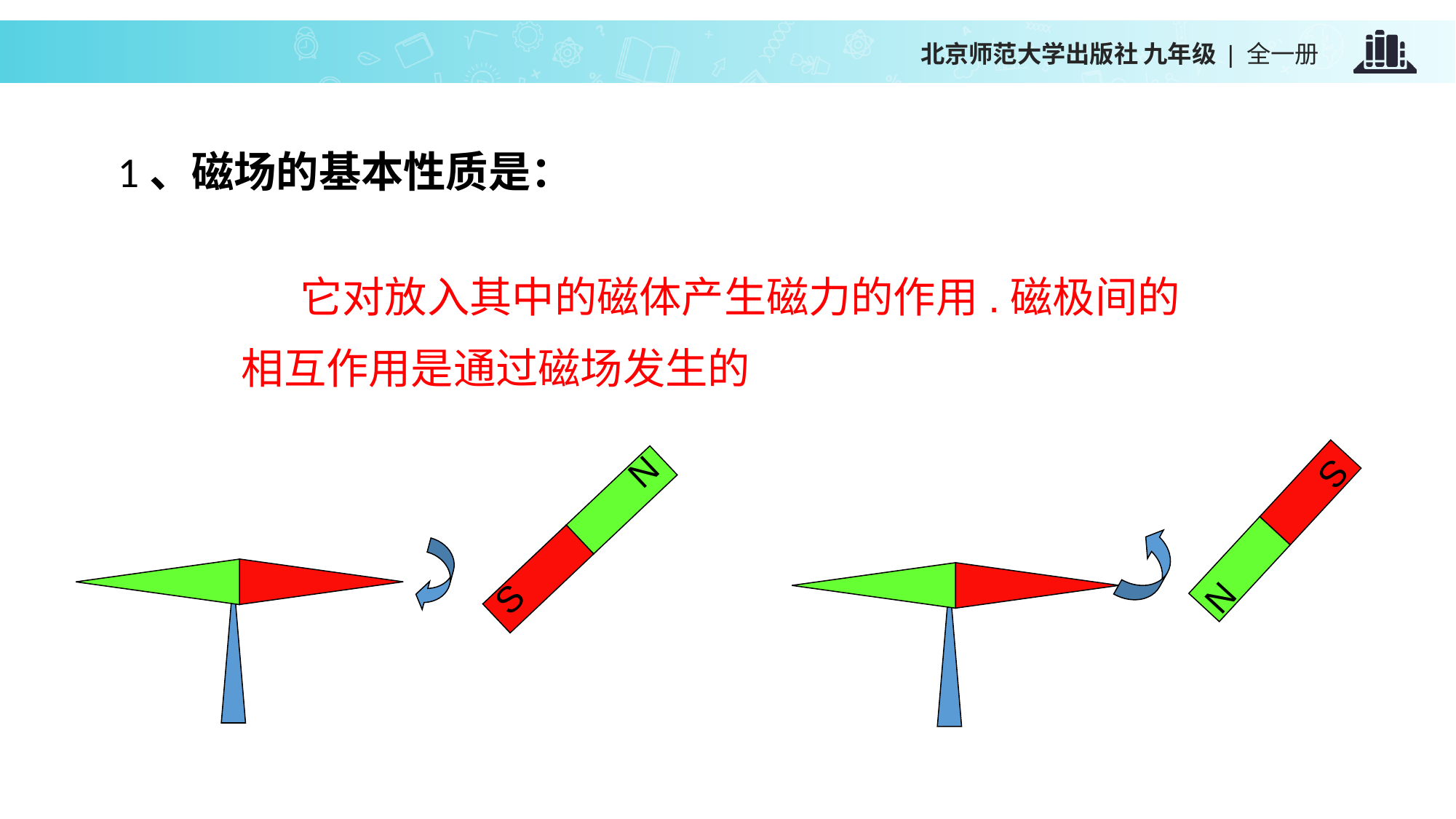

1、磁场的基本性质是：
        它对放入其中的磁体产生磁力的作用.磁极间的相互作用是通过磁场发生的
N
S

N
S